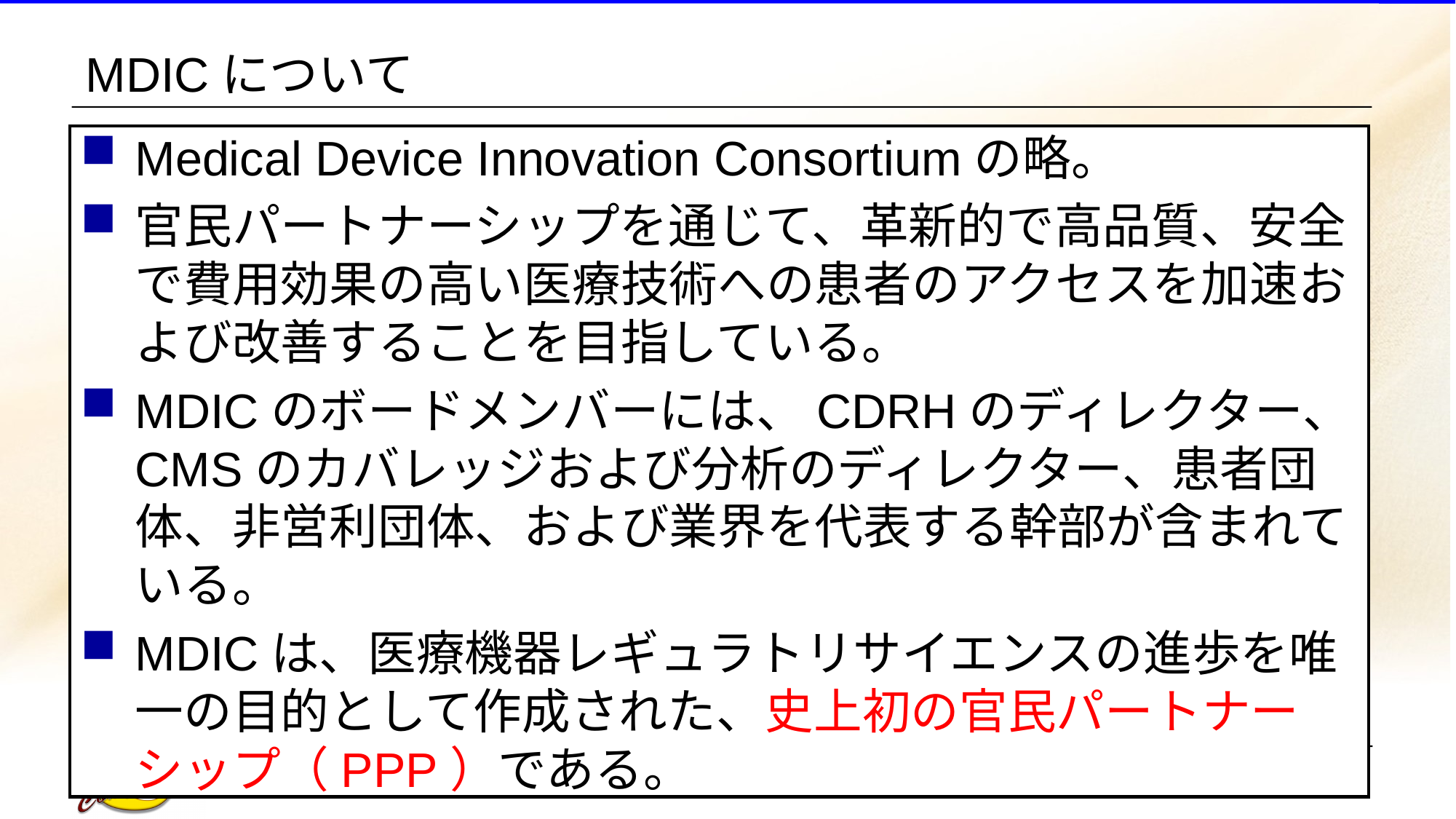

# MDICについて
Medical Device Innovation Consortiumの略。
官民パートナーシップを通じて、革新的で高品質、安全で費用効果の高い医療技術への患者のアクセスを加速および改善することを目指している。
MDICのボードメンバーには、CDRHのディレクター、CMSのカバレッジおよび分析のディレクター、患者団体、非営利団体、および業界を代表する幹部が含まれている。
MDICは、医療機器レギュラトリサイエンスの進歩を唯一の目的として作成された、史上初の官民パートナーシップ（PPP）である。